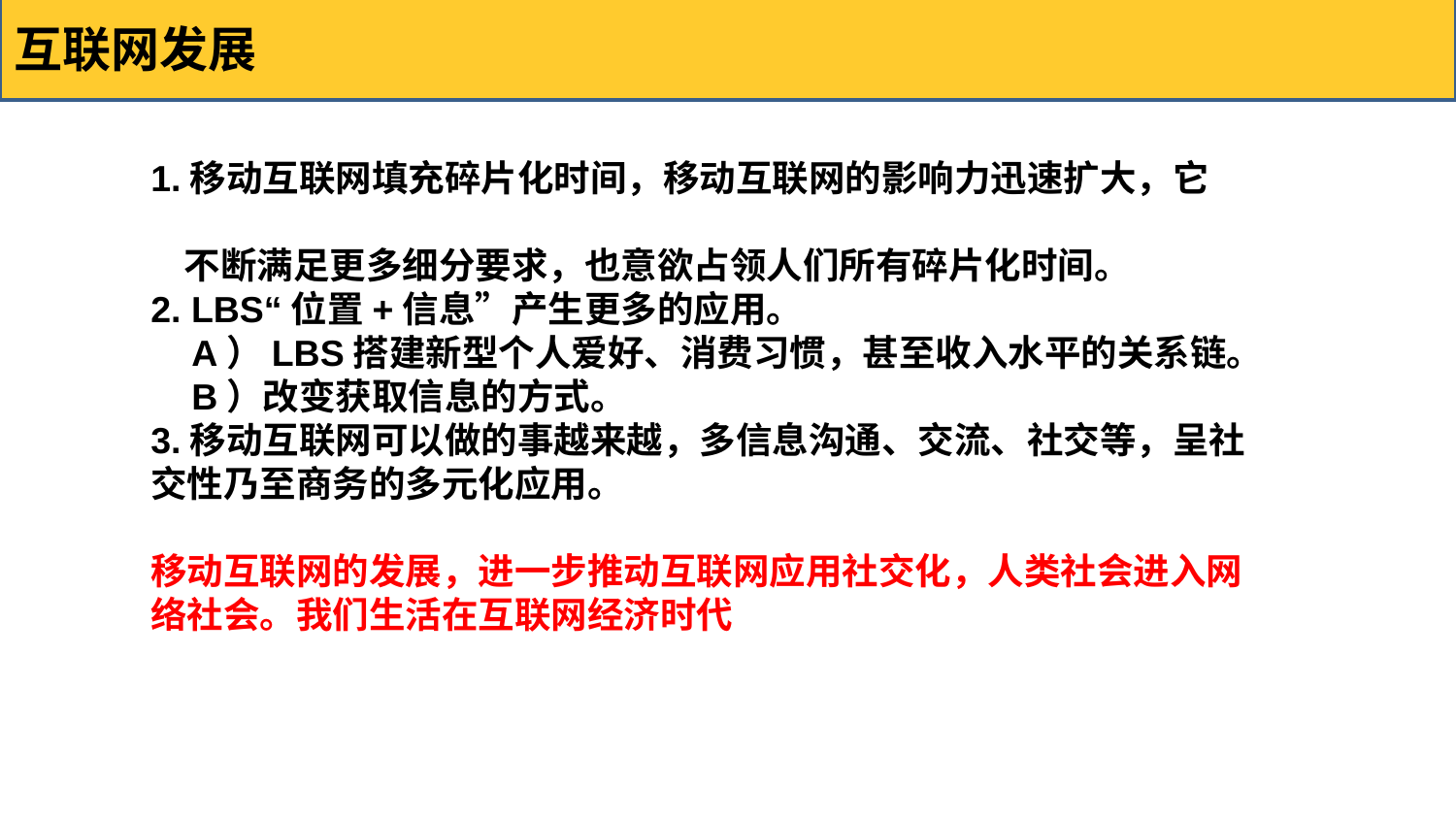

互联网发展

1.移动互联网填充碎片化时间，移动互联网的影响力迅速扩大，它
   不断满足更多细分要求，也意欲占领人们所有碎片化时间。
2. LBS“位置+信息”产生更多的应用。
    A）LBS搭建新型个人爱好、消费习惯，甚至收入水平的关系链。
    B）改变获取信息的方式。
3.移动互联网可以做的事越来越，多信息沟通、交流、社交等，呈社交性乃至商务的多元化应用。

移动互联网的发展，进一步推动互联网应用社交化，人类社会进入网络社会。我们生活在互联网经济时代

8